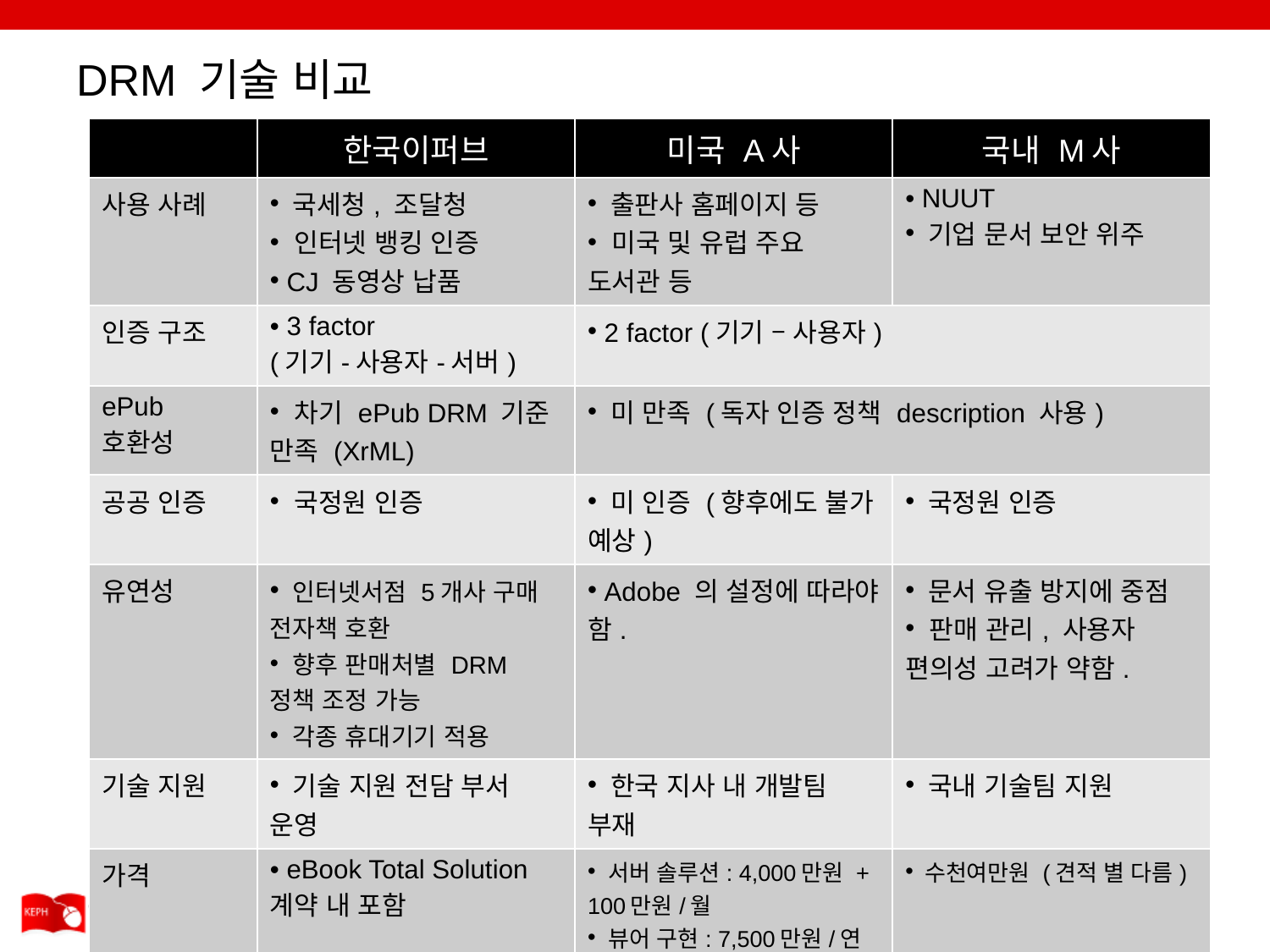

# DRM 기술 비교
|  | 한국이퍼브 | 미국 A사 | 국내 M사 |
| --- | --- | --- | --- |
| 사용 사례 | 국세청, 조달청 인터넷 뱅킹 인증 CJ 동영상 납품 | 출판사 홈페이지 등 미국 및 유럽 주요 도서관 등 | NUUT 기업 문서 보안 위주 |
| 인증 구조 | 3 factor (기기-사용자-서버) | 2 factor (기기 – 사용자) |  |
| ePub 호환성 | 차기 ePub DRM 기준 만족 (XrML) | 미 만족 (독자 인증 정책 description 사용) |  |
| 공공 인증 | 국정원 인증 | 미 인증 (향후에도 불가 예상) | 국정원 인증 |
| 유연성 | 인터넷서점 5개사 구매 전자책 호환 향후 판매처별 DRM 정책 조정 가능 각종 휴대기기 적용 | Adobe 의 설정에 따라야 함. | 문서 유출 방지에 중점 판매 관리, 사용자 편의성 고려가 약함. |
| 기술 지원 | 기술 지원 전담 부서 운영 | 한국 지사 내 개발팀 부재 | 국내 기술팀 지원 |
| 가격 | eBook Total Solution계약 내 포함 | 서버 솔루션: 4,000만원 + 100만원/월 뷰어 구현: 7,500만원/연 건당: 240원 | 수천여만원 (견적 별 다름) |